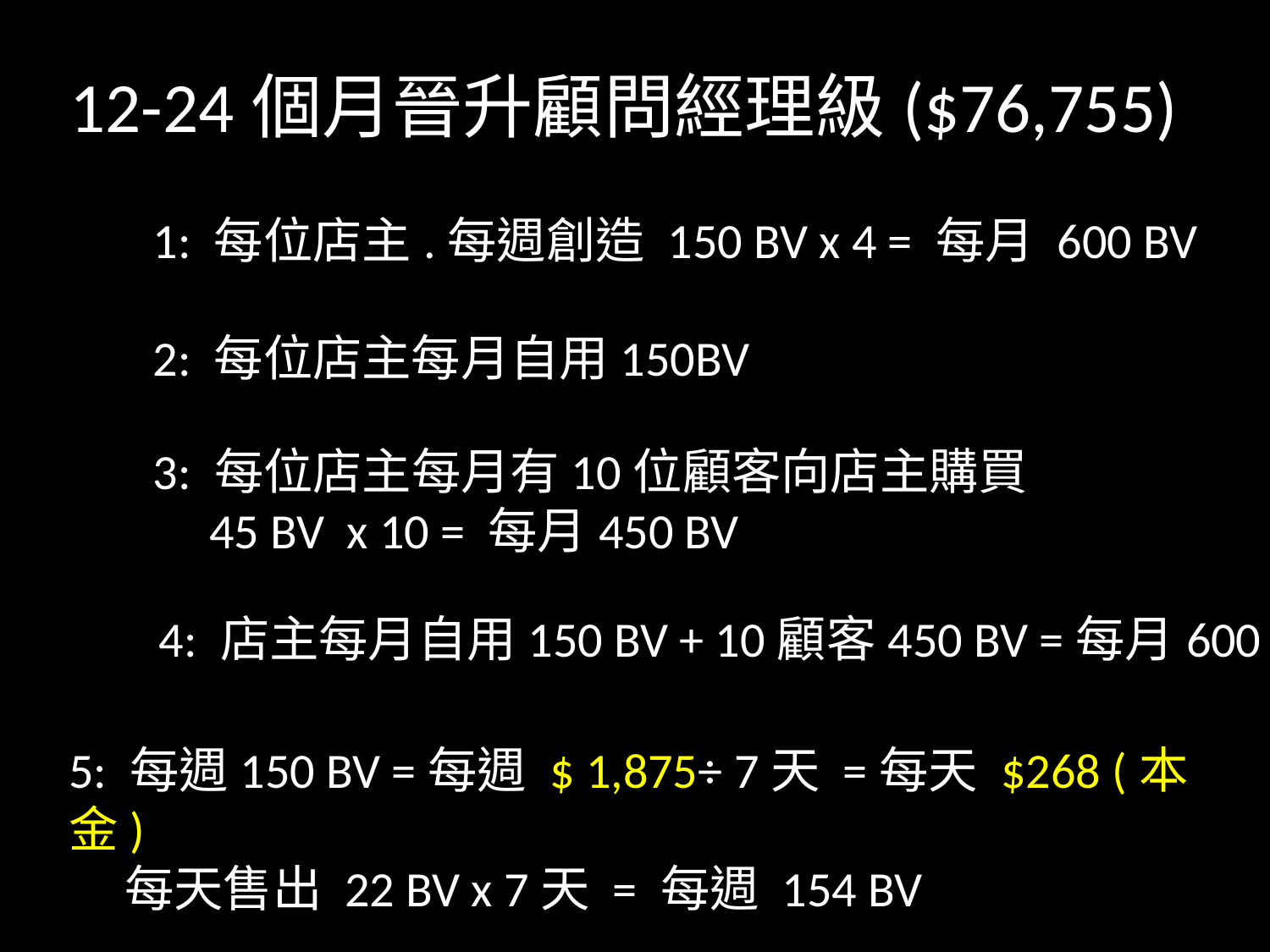

# 12-24個月晉升顧問經理級($76,755)
1: 每位店主.每週創造 150 BV x 4 = 每月 600 BV

2: 每位店主每月自用150BV
3: 每位店主每月有10位顧客向店主購買
     45 BV  x 10 = 每月450 BV
4: 店主每月自用150 BV + 10顧客450 BV =每月600 BV
5: 每週150 BV =每週 $ 1,875÷ 7天 =每天 $268 (本金)
    每天售出 22 BV x 7天 = 每週 154 BV